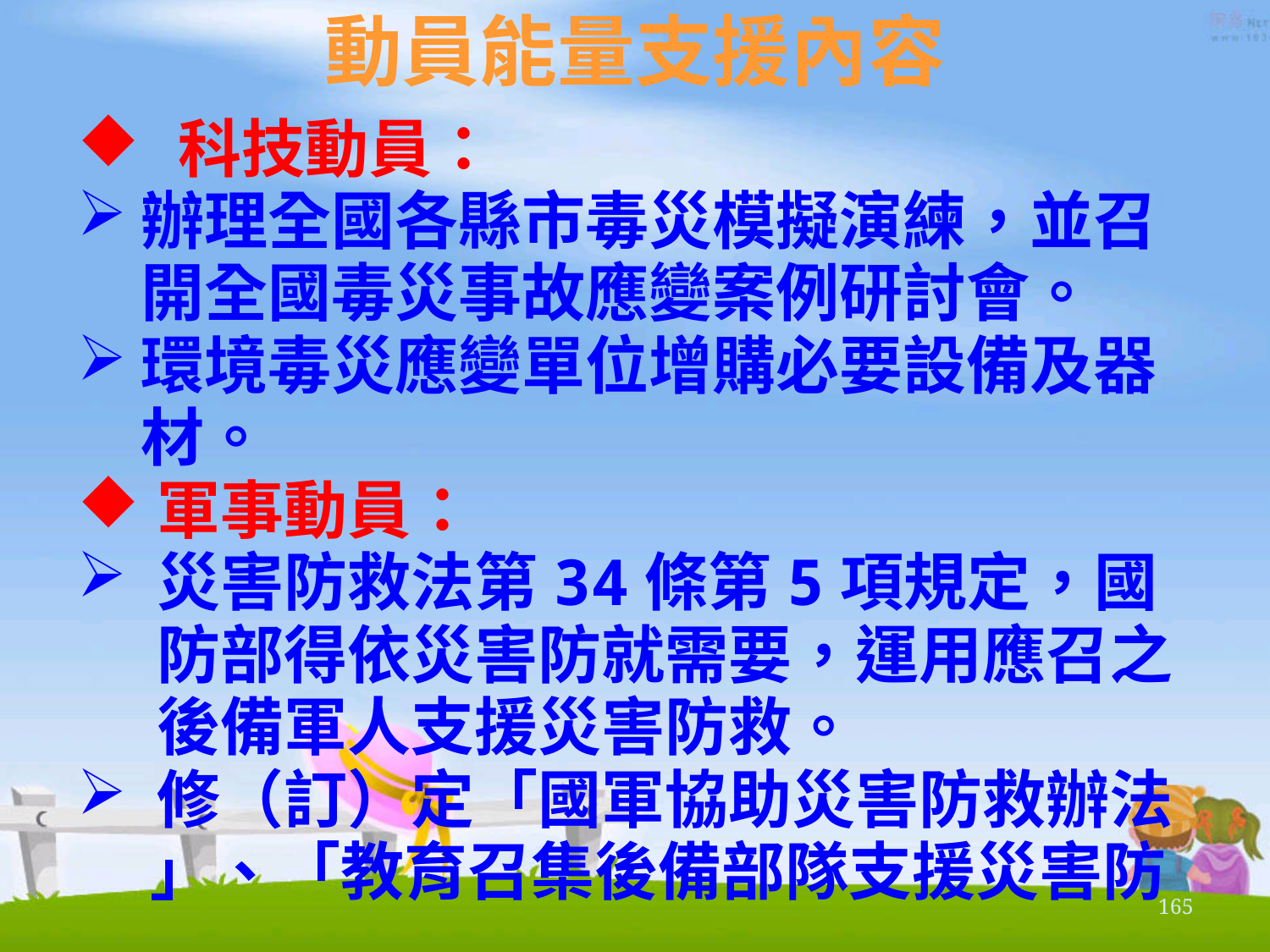

# 動員能量支援內容
科技動員：
辦理全國各縣市毒災模擬演練，並召開全國毒災事故應變案例研討會。
環境毒災應變單位增購必要設備及器材。
軍事動員：
災害防救法第34條第5項規定，國防部得依災害防就需要，運用應召之後備軍人支援災害防救。
修（訂）定「國軍協助災害防救辦法
    」、「教育召集後備部隊支援災害防
165